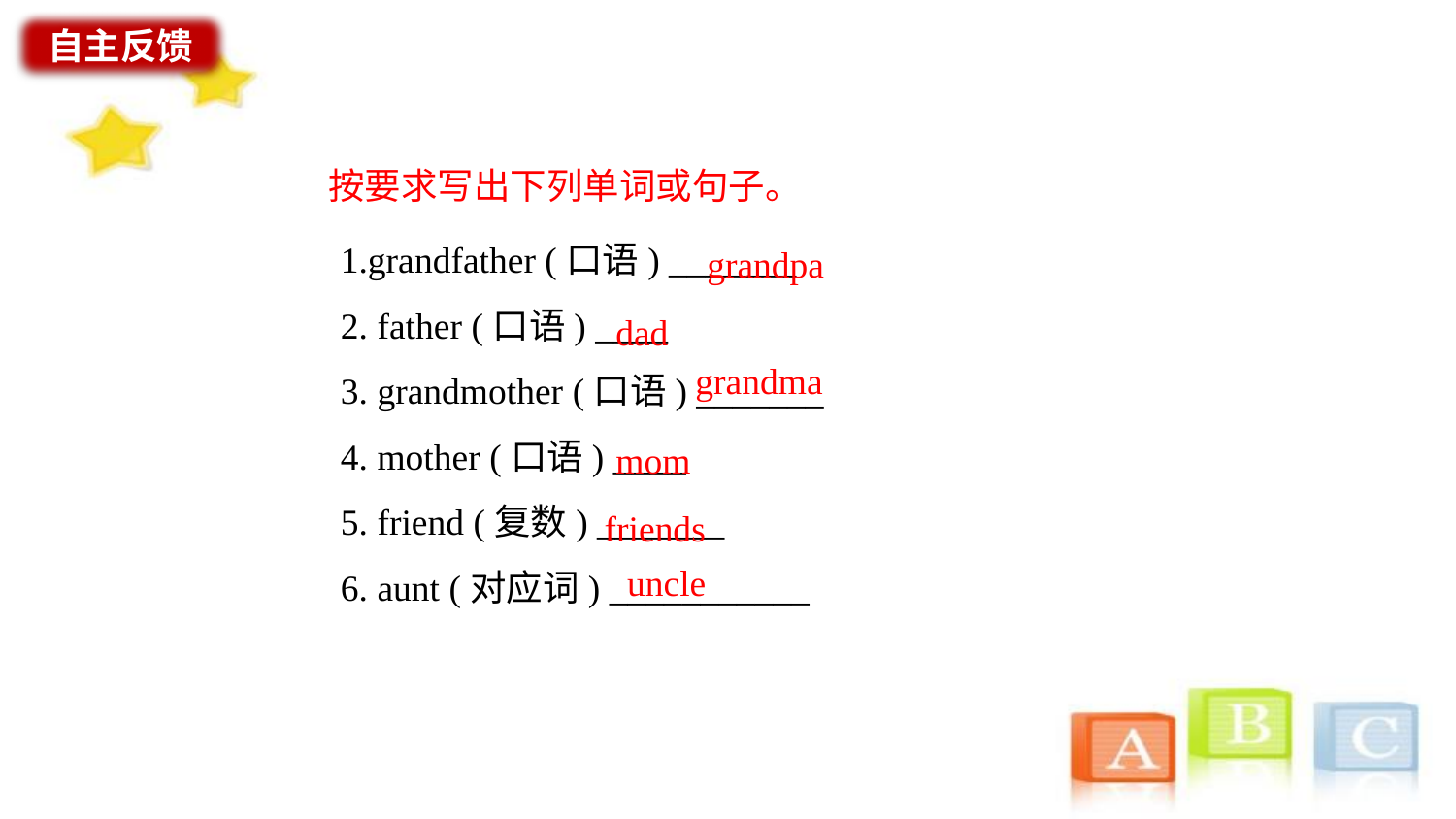

自主反馈
按要求写出下列单词或句子。
1.grandfather (口语) _______
2. father (口语) ____
3. grandmother (口语) _______
4. mother (口语) ____
5. friend (复数) _______
6. aunt (对应词) ___________
grandpa
dad
grandma
mom
friends
uncle